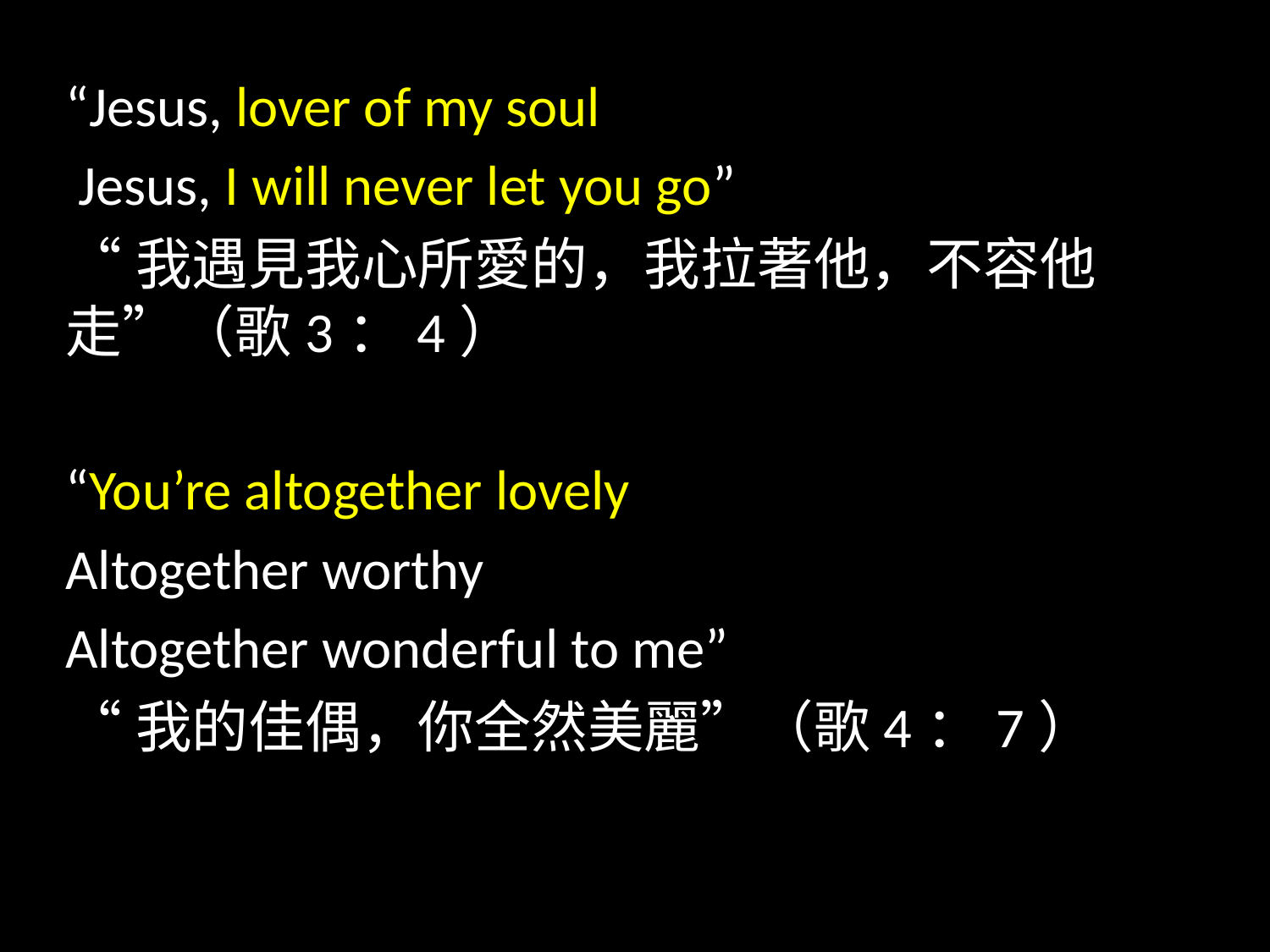

“Jesus, lover of my soul
 Jesus, I will never let you go”
“我遇見我心所愛的，我拉著他，不容他走”（歌3：4）

“You’re altogether lovely
Altogether worthy
Altogether wonderful to me”
“我的佳偶，你全然美麗”（歌4：7）